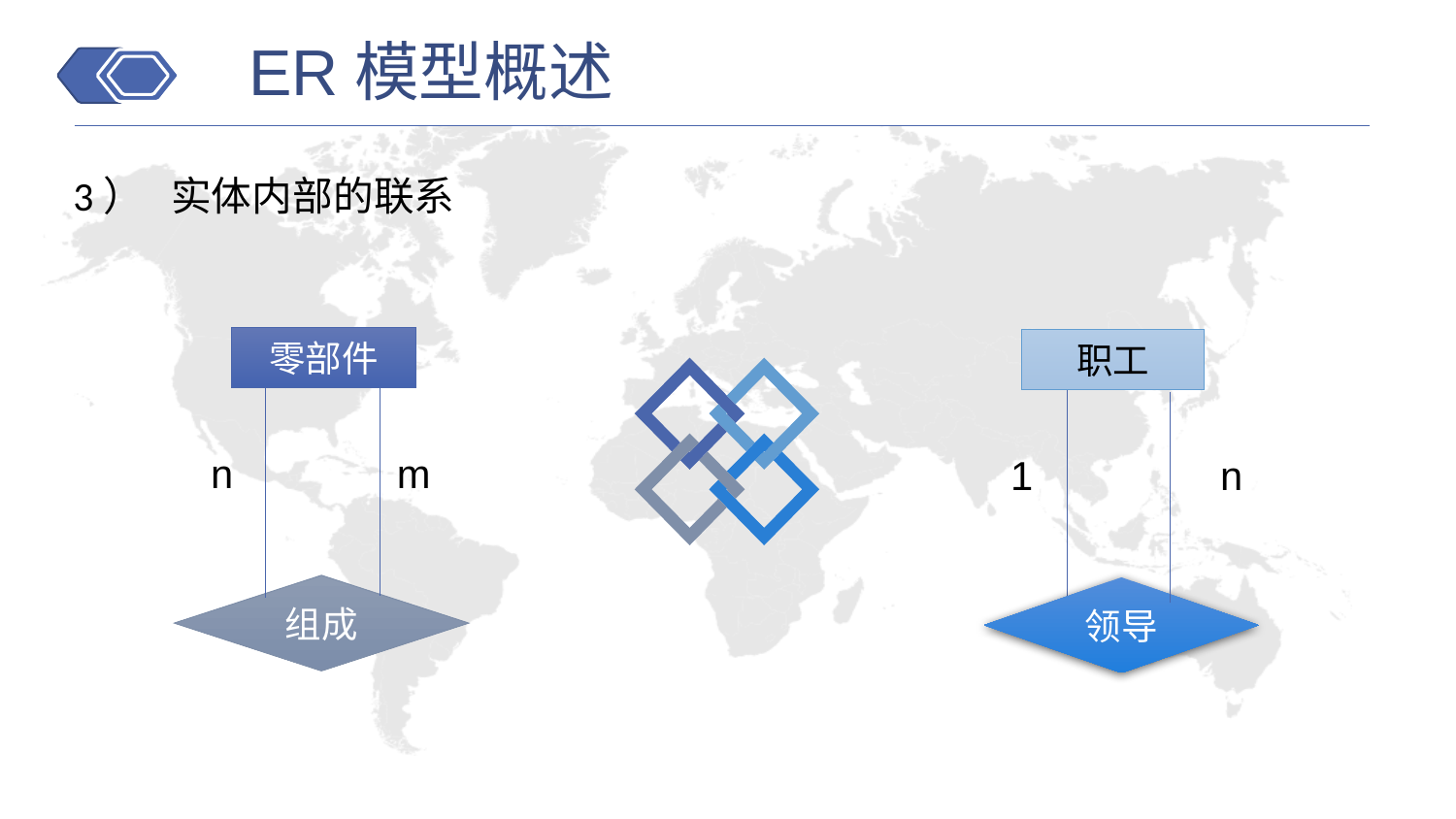

ER模型概述

3）   实体内部的联系
零部件
职工

n
m
1
n
组成
领导